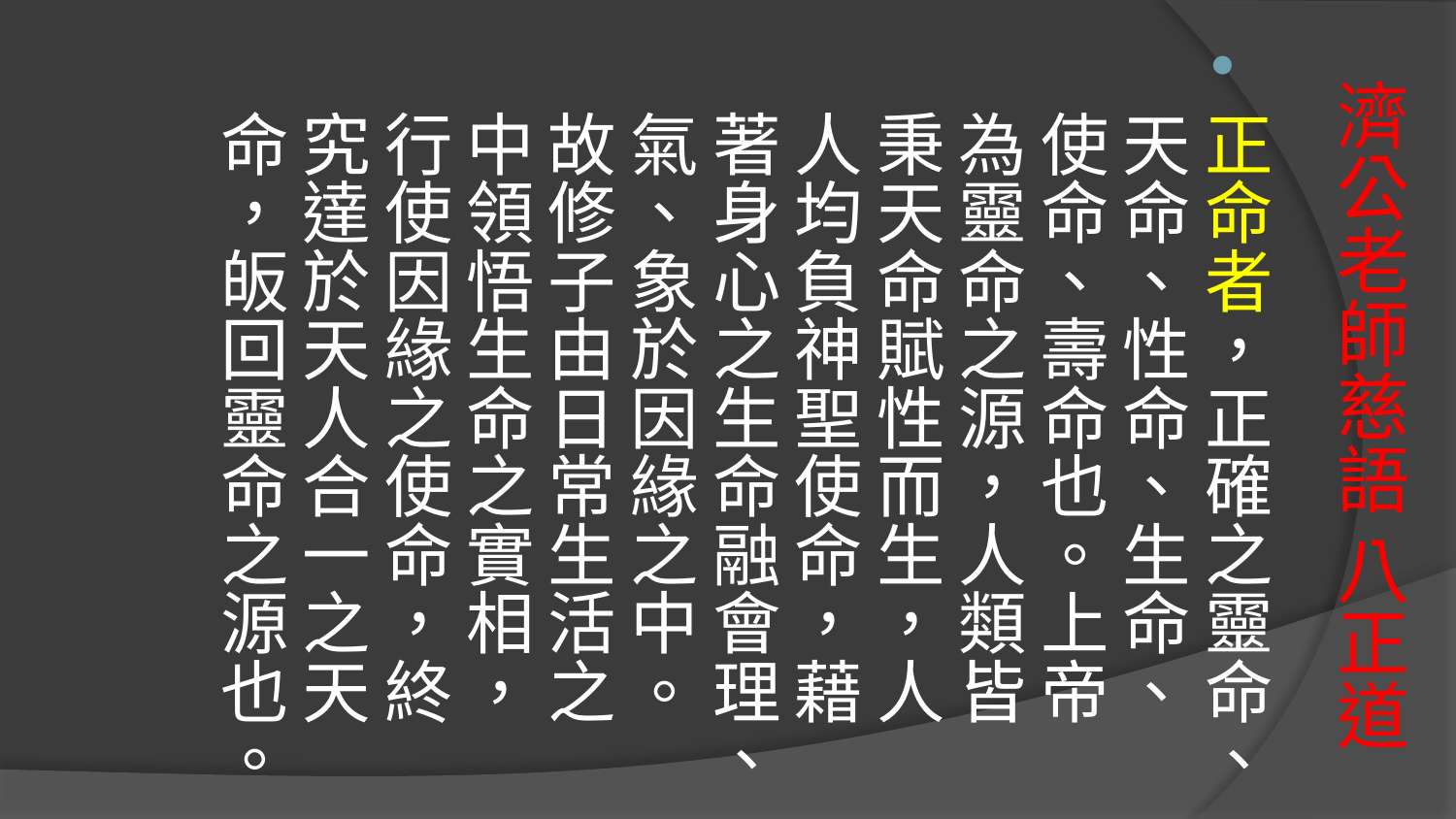

正命者，正確之靈命、天命、性命、生命、使命、壽命也。上帝為靈命之源，人類皆秉天命賦性而生，人人均負神聖使命，藉著身心之生命融會理、氣、象於因緣之中。故修子由日常生活之中領悟生命之實相，行使因緣之使命，終究達於天人合一之天命，皈回靈命之源也。

# 濟公老師慈語 八正道